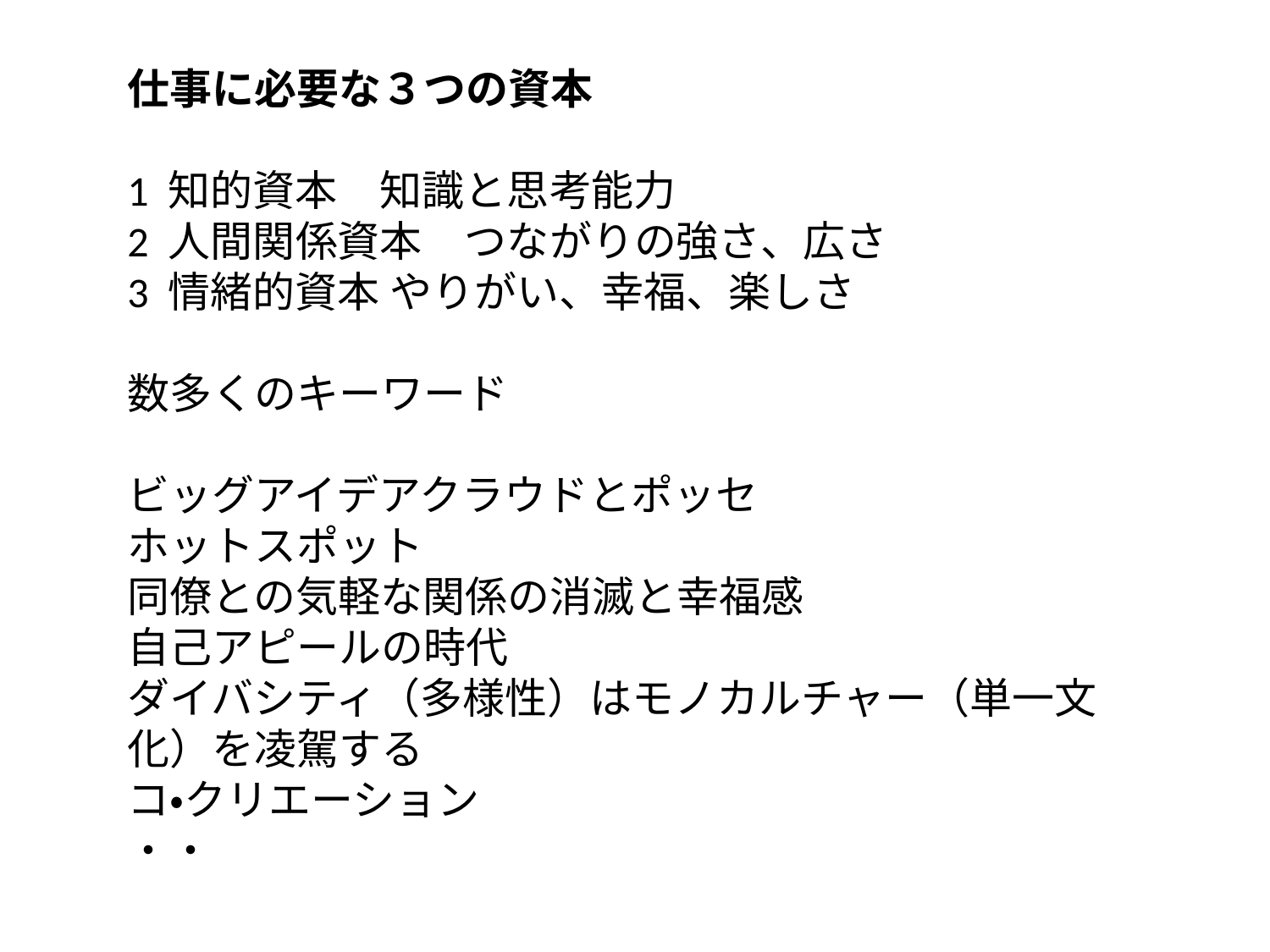

仕事に必要な３つの資本

1 知的資本　知識と思考能力
2 人間関係資本　つながりの強さ、広さ
3 情緒的資本 やりがい、幸福、楽しさ

数多くのキーワード

ビッグアイデアクラウドとポッセ
ホットスポット
同僚との気軽な関係の消滅と幸福感
自己アピールの時代
ダイバシティ（多様性）はモノカルチャー（単一文化）を凌駕する
コ・クリエーション
・・